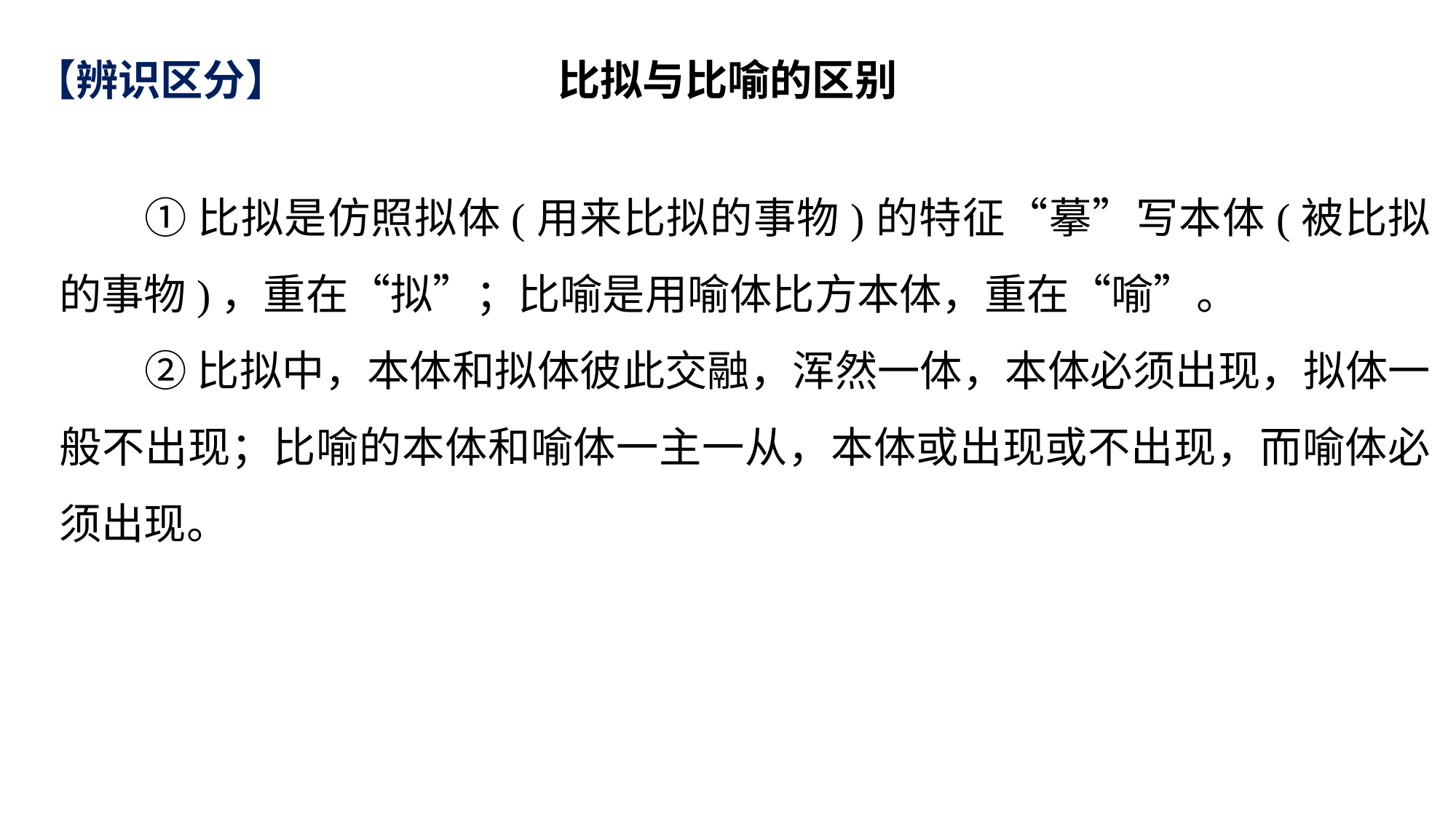

【辨识区分】                            比拟与比喻的区别
①比拟是仿照拟体(用来比拟的事物)的特征“摹”写本体(被比拟的事物)，重在“拟”；比喻是用喻体比方本体，重在“喻”。
②比拟中，本体和拟体彼此交融，浑然一体，本体必须出现，拟体一般不出现；比喻的本体和喻体一主一从，本体或出现或不出现，而喻体必须出现。